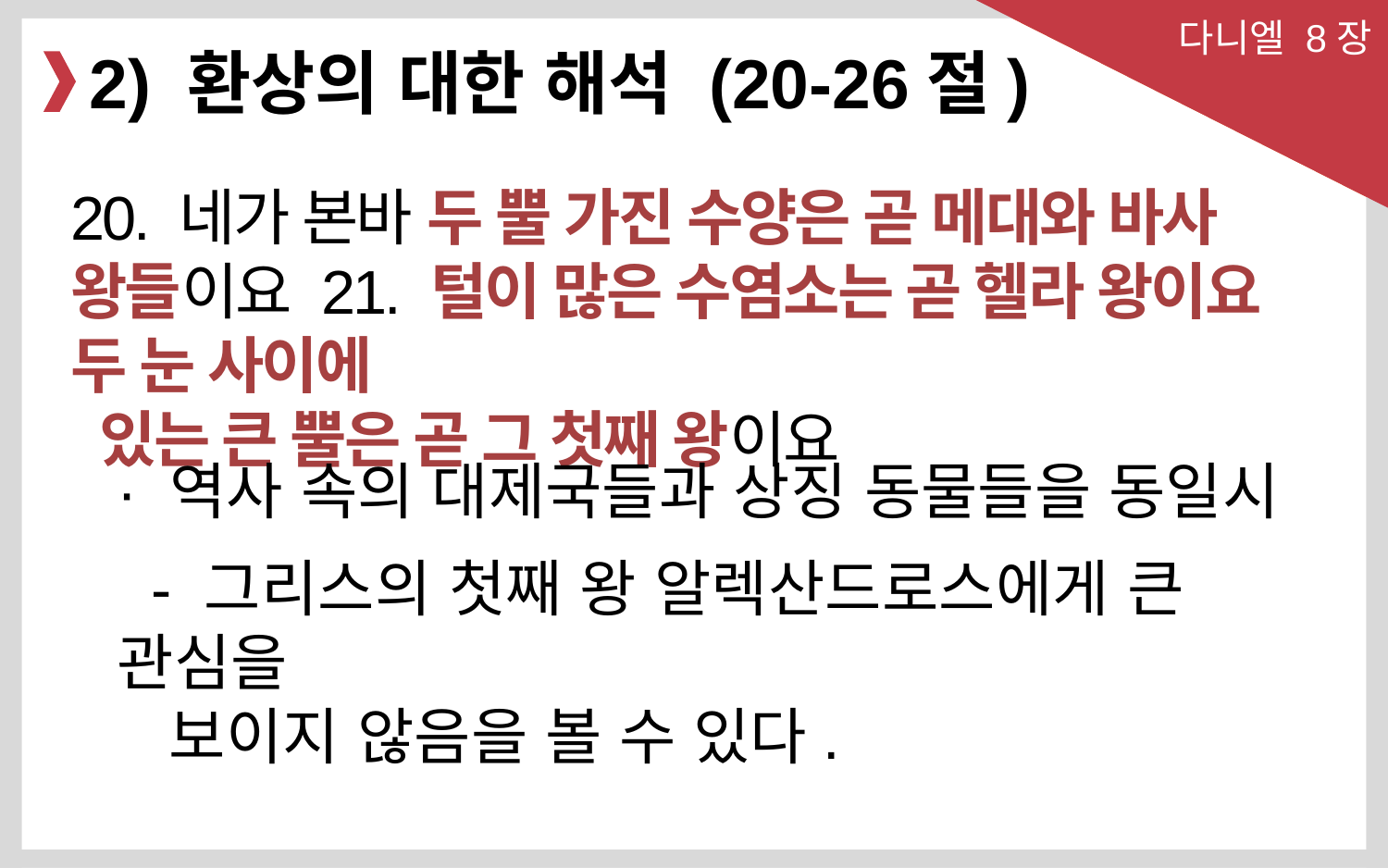

다니엘 8장
2) 환상의 대한 해석 (20-26절)

20. 네가 본바 두 뿔 가진 수양은 곧 메대와 바사  왕들이요 21. 털이 많은 수염소는 곧 헬라 왕이요 두 눈 사이에
  있는 큰 뿔은 곧 그 첫째 왕이요
· 역사 속의 대제국들과 상징 동물들을 동일시
  - 그리스의 첫째 왕 알렉산드로스에게 큰 관심을
   보이지 않음을 볼 수 있다.